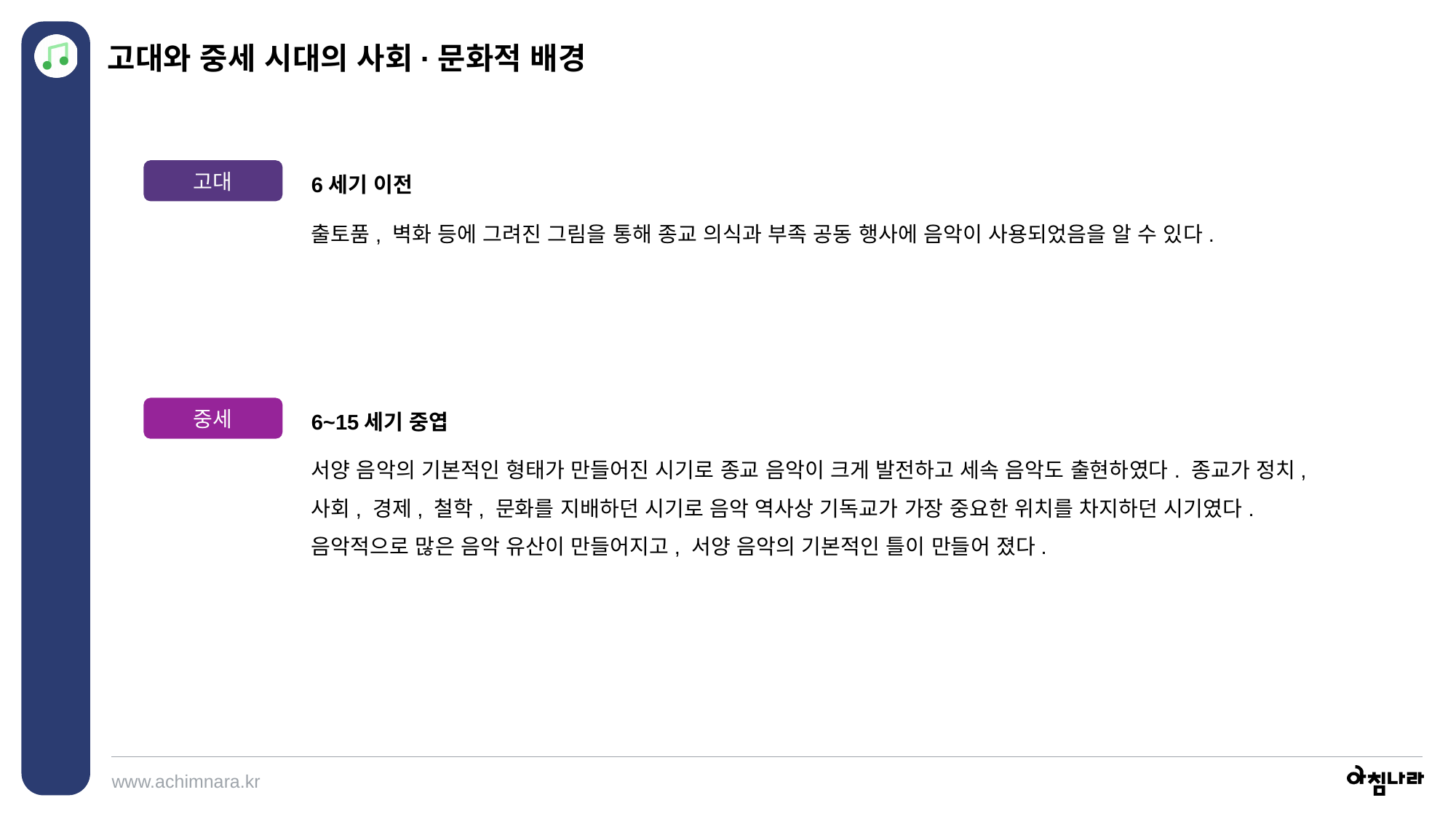

고대와 중세 시대의 사회·문화적 배경
6세기 이전
고대
출토품, 벽화 등에 그려진 그림을 통해 종교 의식과 부족 공동 행사에 음악이 사용되었음을 알 수 있다.
6~15세기 중엽
중세
서양 음악의 기본적인 형태가 만들어진 시기로 종교 음악이 크게 발전하고 세속 음악도 출현하였다. 종교가 정치, 사회, 경제, 철학, 문화를 지배하던 시기로 음악 역사상 기독교가 가장 중요한 위치를 차지하던 시기였다. 음악적으로 많은 음악 유산이 만들어지고, 서양 음악의 기본적인 틀이 만들어 졌다.